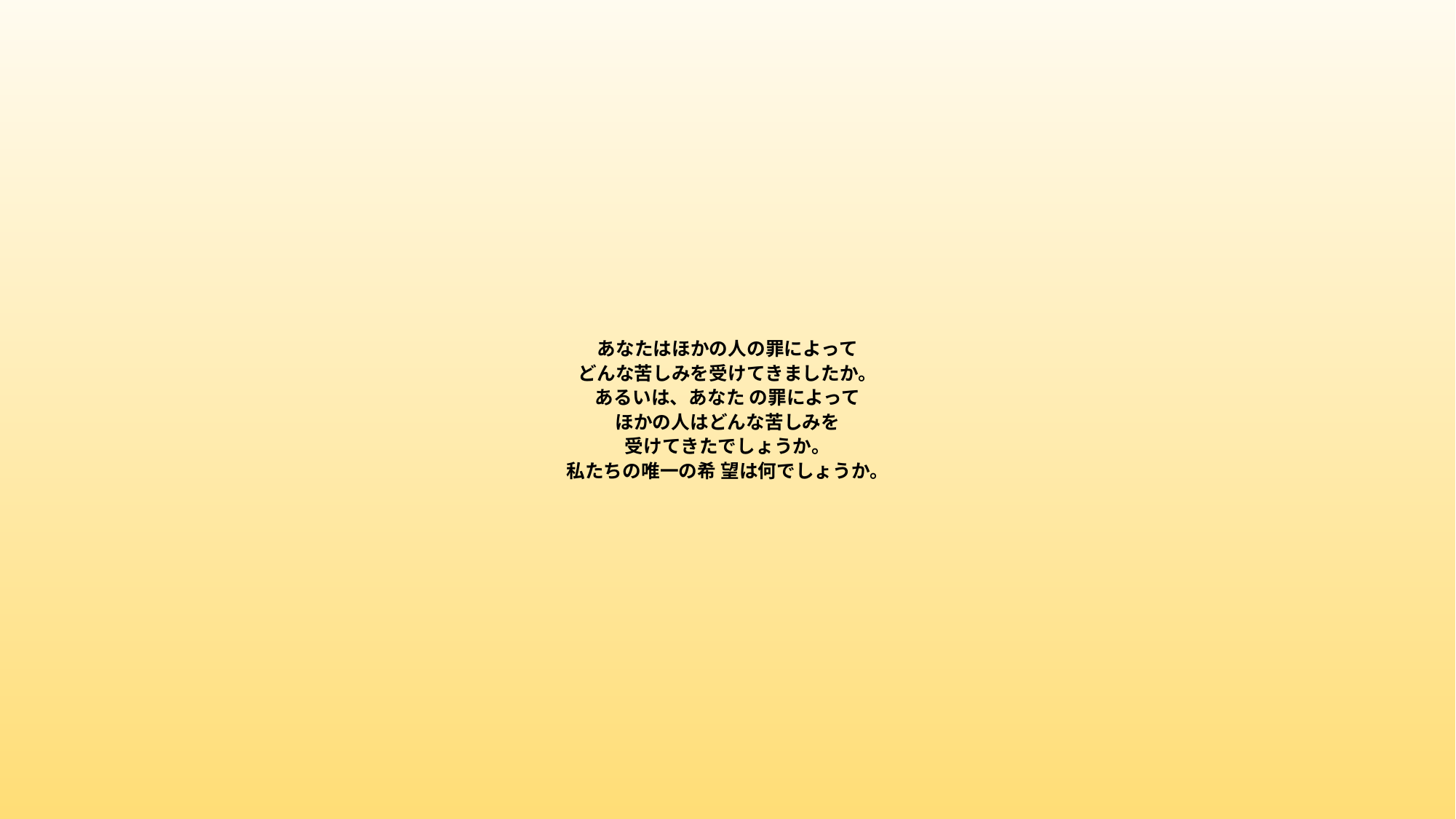

# あなたはほかの人の罪によって どんな苦しみを受けてきましたか。 あるいは、あなた の罪によって ほかの人はどんな苦しみを 受けてきたでしょうか。 私たちの唯一の希 望は何でしょうか。